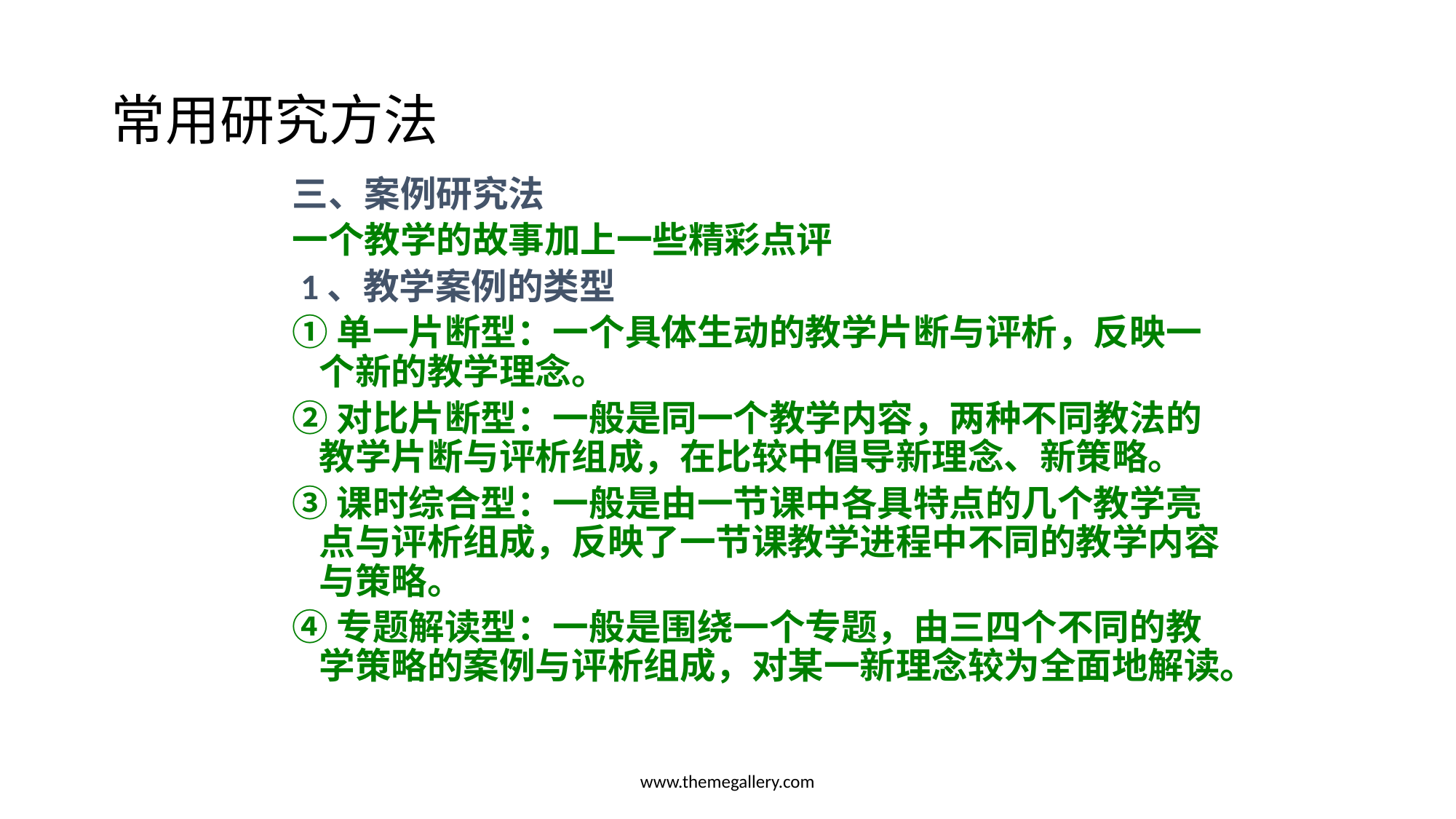

# 常用研究方法

三、案例研究法
一个教学的故事加上一些精彩点评
 1、教学案例的类型
①单一片断型：一个具体生动的教学片断与评析，反映一个新的教学理念。
②对比片断型：一般是同一个教学内容，两种不同教法的教学片断与评析组成，在比较中倡导新理念、新策略。
③课时综合型：一般是由一节课中各具特点的几个教学亮点与评析组成，反映了一节课教学进程中不同的教学内容与策略。
④专题解读型：一般是围绕一个专题，由三四个不同的教学策略的案例与评析组成，对某一新理念较为全面地解读。
www.themegallery.com